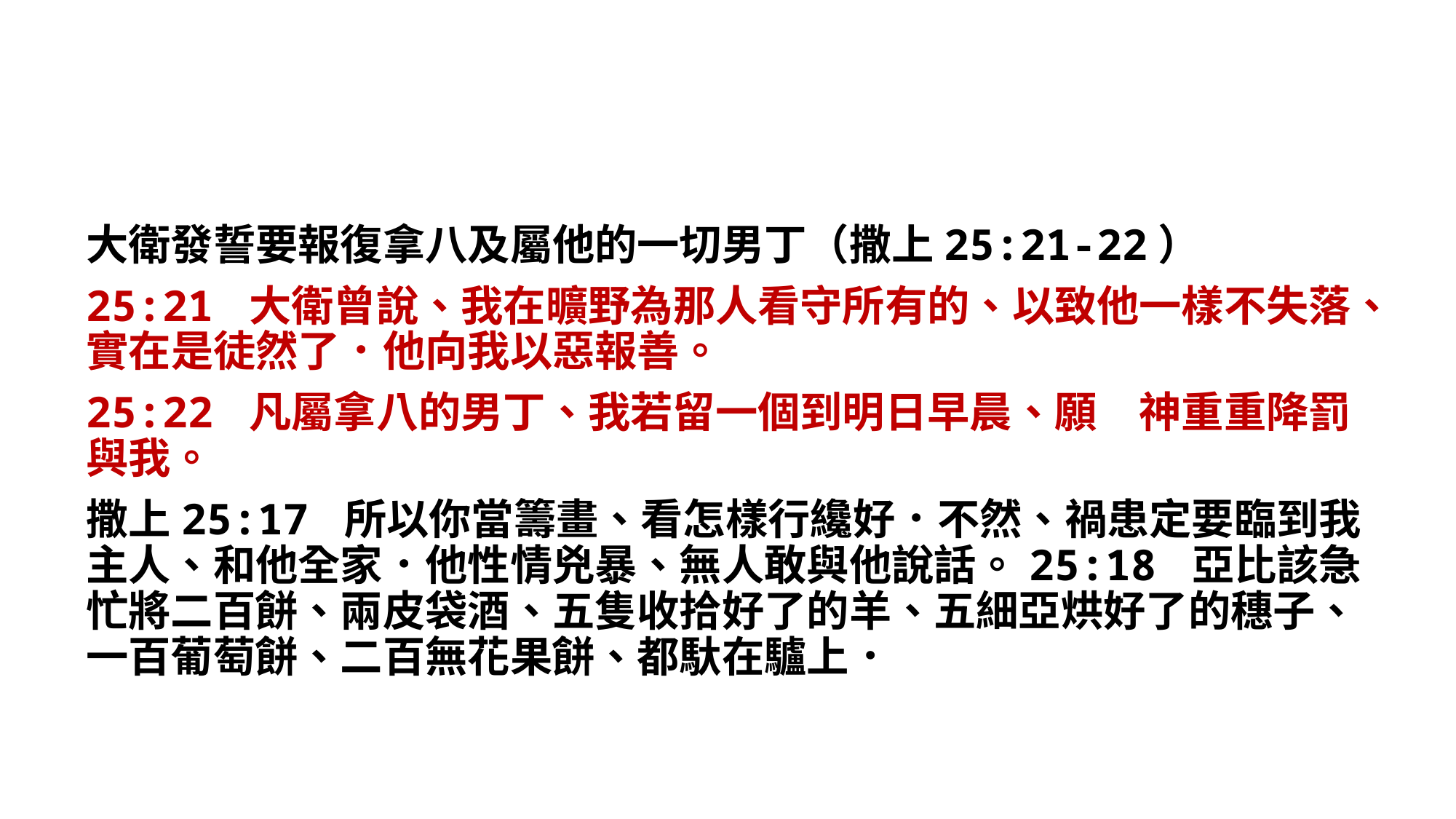

大衛發誓要報復拿八及屬他的一切男丁（撒上25:21-22）
25:21 大衛曾說、我在曠野為那人看守所有的、以致他一樣不失落、實在是徒然了．他向我以惡報善。
25:22 凡屬拿八的男丁、我若留一個到明日早晨、願　神重重降罰與我。
撒上25:17 所以你當籌畫、看怎樣行纔好．不然、禍患定要臨到我主人、和他全家．他性情兇暴、無人敢與他說話。25:18 亞比該急忙將二百餅、兩皮袋酒、五隻收拾好了的羊、五細亞烘好了的穗子、一百葡萄餅、二百無花果餅、都馱在驢上．